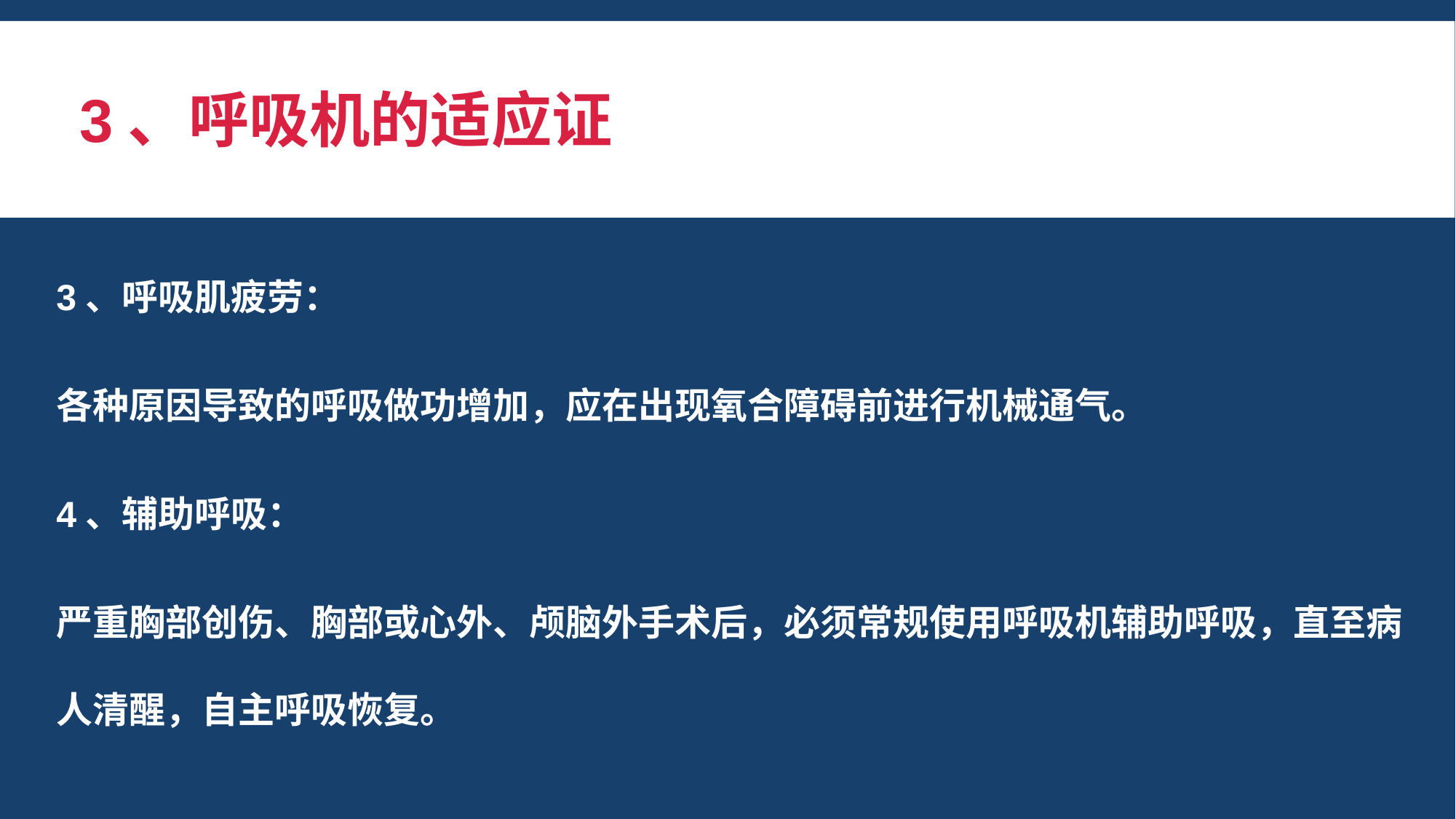

# 3、呼吸机的适应证
3、呼吸肌疲劳：
各种原因导致的呼吸做功增加，应在出现氧合障碍前进行机械通气。
4、辅助呼吸：
严重胸部创伤、胸部或心外、颅脑外手术后，必须常规使用呼吸机辅助呼吸，直至病人清醒，自主呼吸恢复。